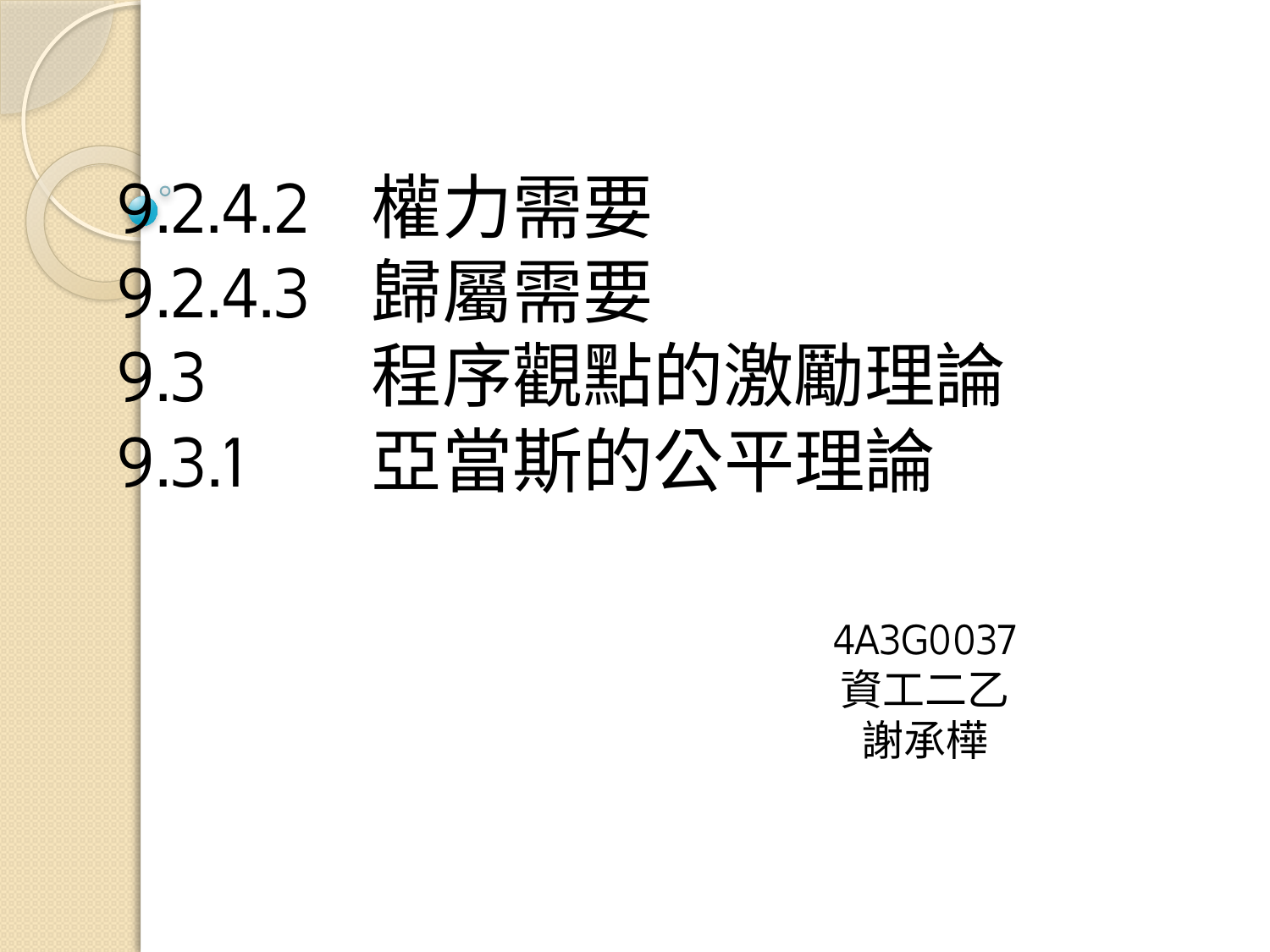

9.2.4.2	權力需要
9.2.4.3	歸屬需要
9.3		程序觀點的激勵理論
9.3.1	亞當斯的公平理論
4A3G0037
資工二乙
謝承樺